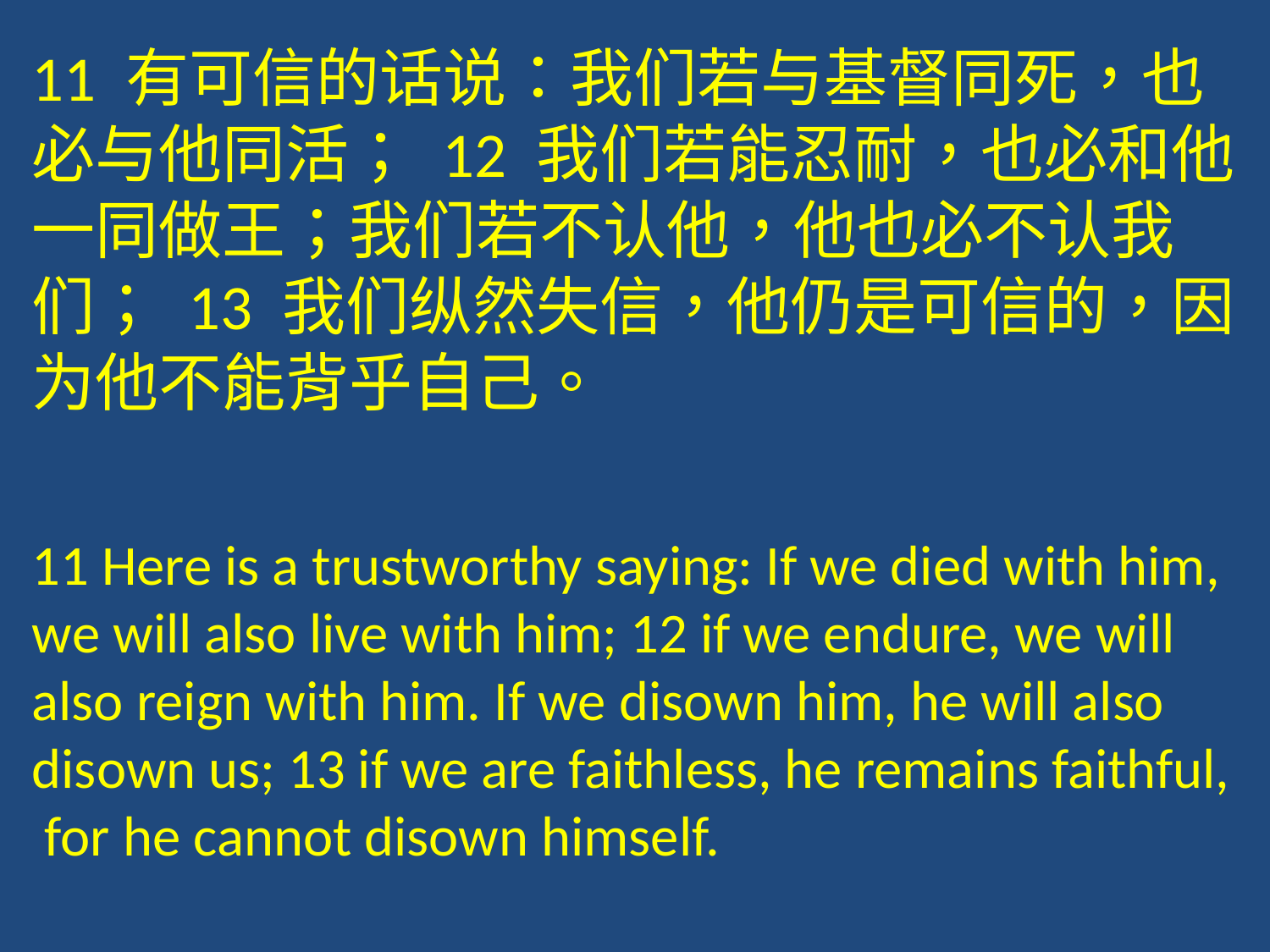

11 有可信的话说：我们若与基督同死，也必与他同活； 12 我们若能忍耐，也必和他一同做王；我们若不认他，他也必不认我们； 13 我们纵然失信，他仍是可信的，因为他不能背乎自己。
11 Here is a trustworthy saying: If we died with him, we will also live with him; 12 if we endure, we will also reign with him. If we disown him, he will also disown us; 13 if we are faithless, he remains faithful,  for he cannot disown himself.